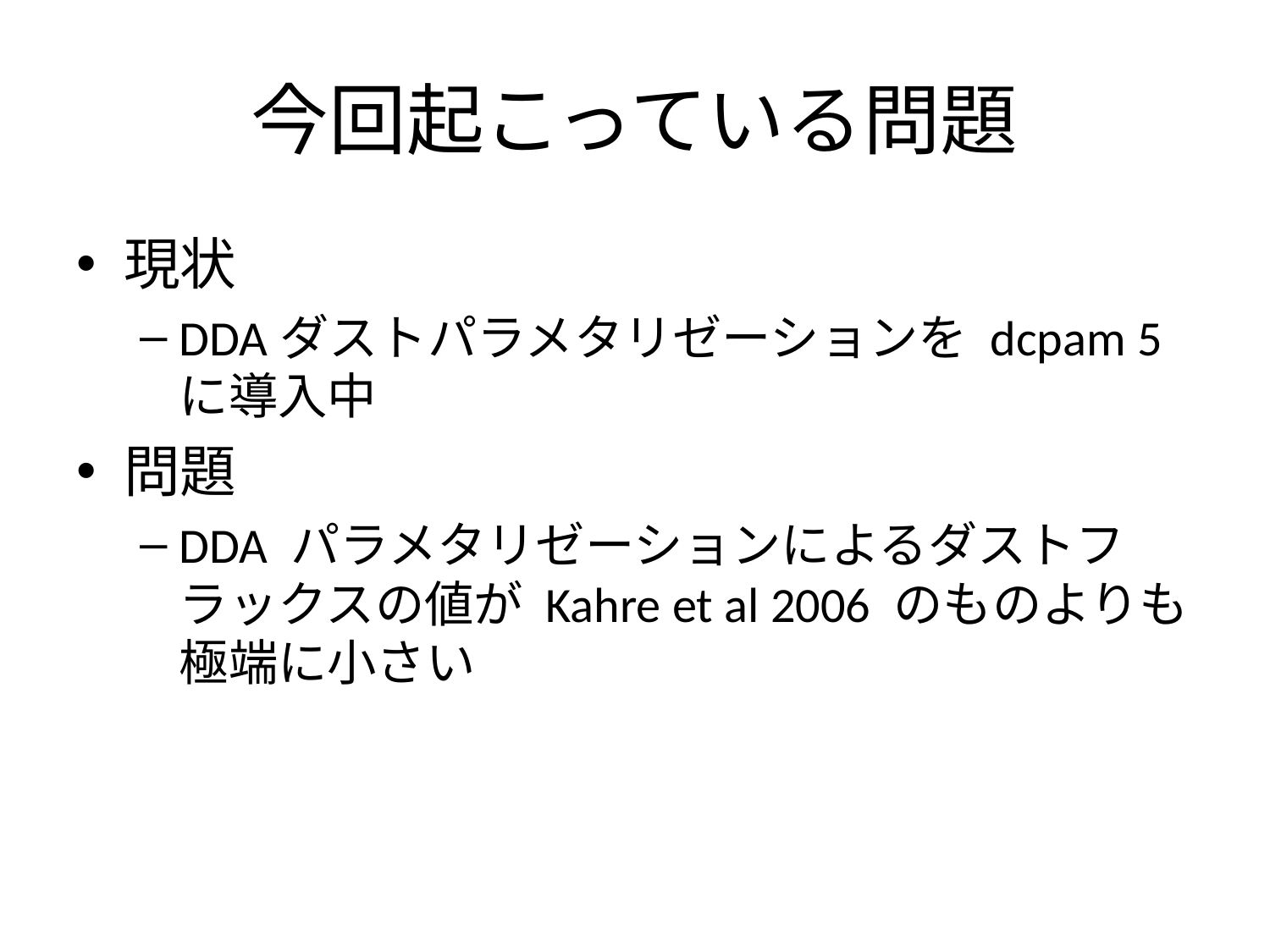

# 今回起こっている問題
現状
DDAダストパラメタリゼーションを dcpam 5 に導入中
問題
DDA パラメタリゼーションによるダストフラックスの値が Kahre et al 2006 のものよりも極端に小さい